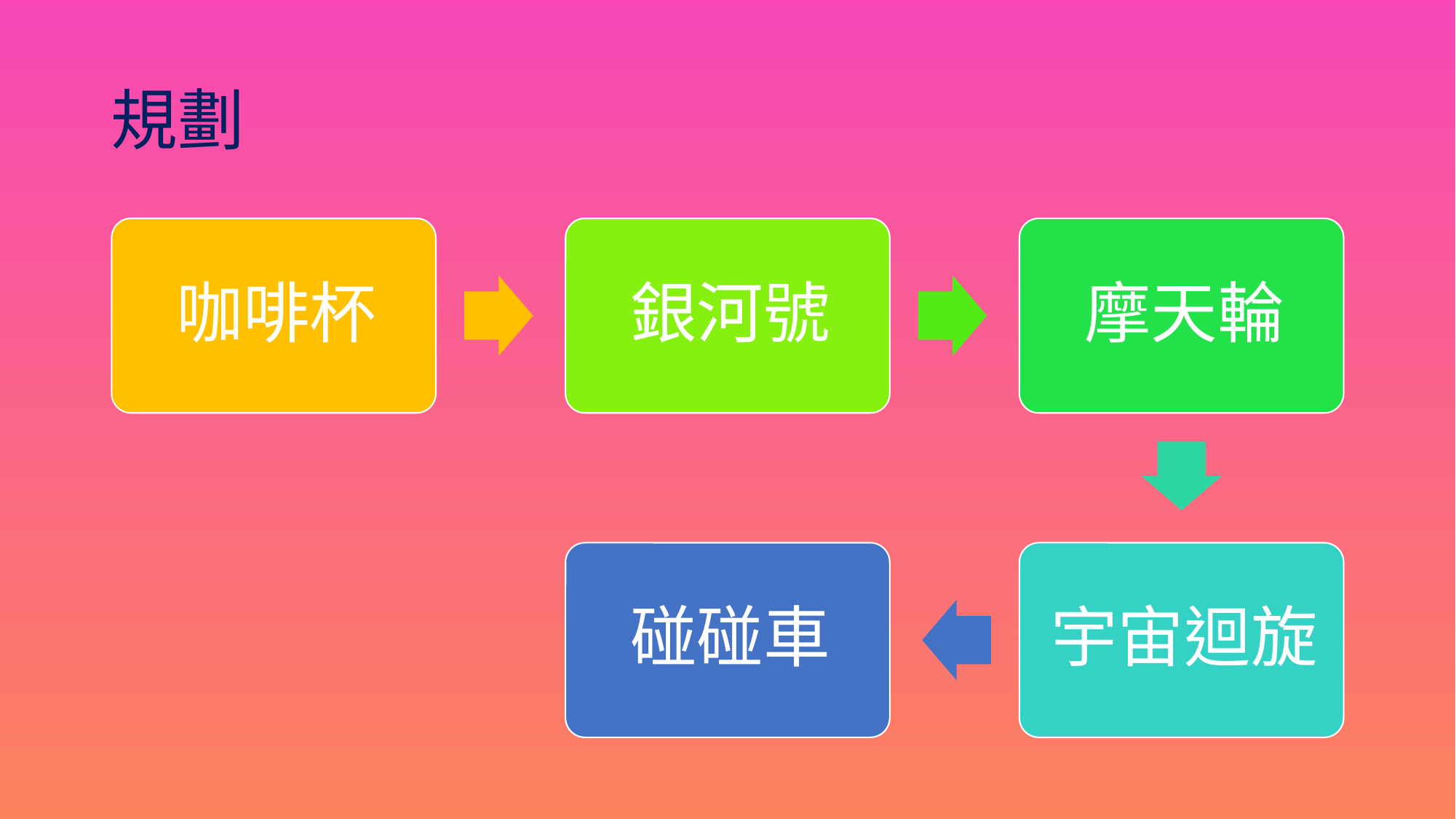

# 規劃
咖啡杯

銀河號

摩天輪

宇宙迴旋

碰碰車